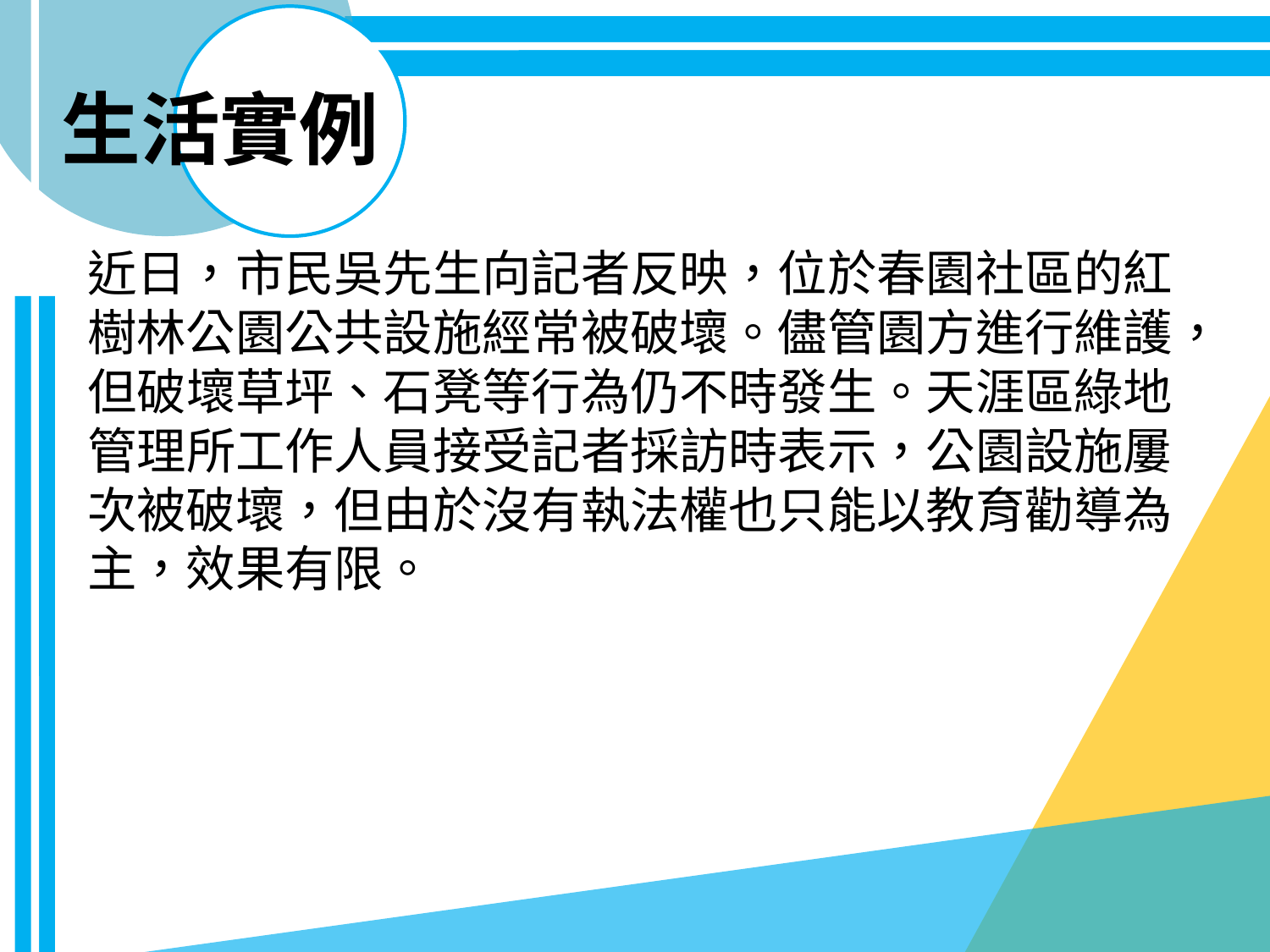

# 生活實例
近日，市民吳先生向記者反映，位於春園社區的紅樹林公園公共設施經常被破壞。儘管園方進行維護，但破壞草坪、石凳等行為仍不時發生。天涯區綠地管理所工作人員接受記者採訪時表示，公園設施屢次被破壞，但由於沒有執法權也只能以教育勸導為主，效果有限。